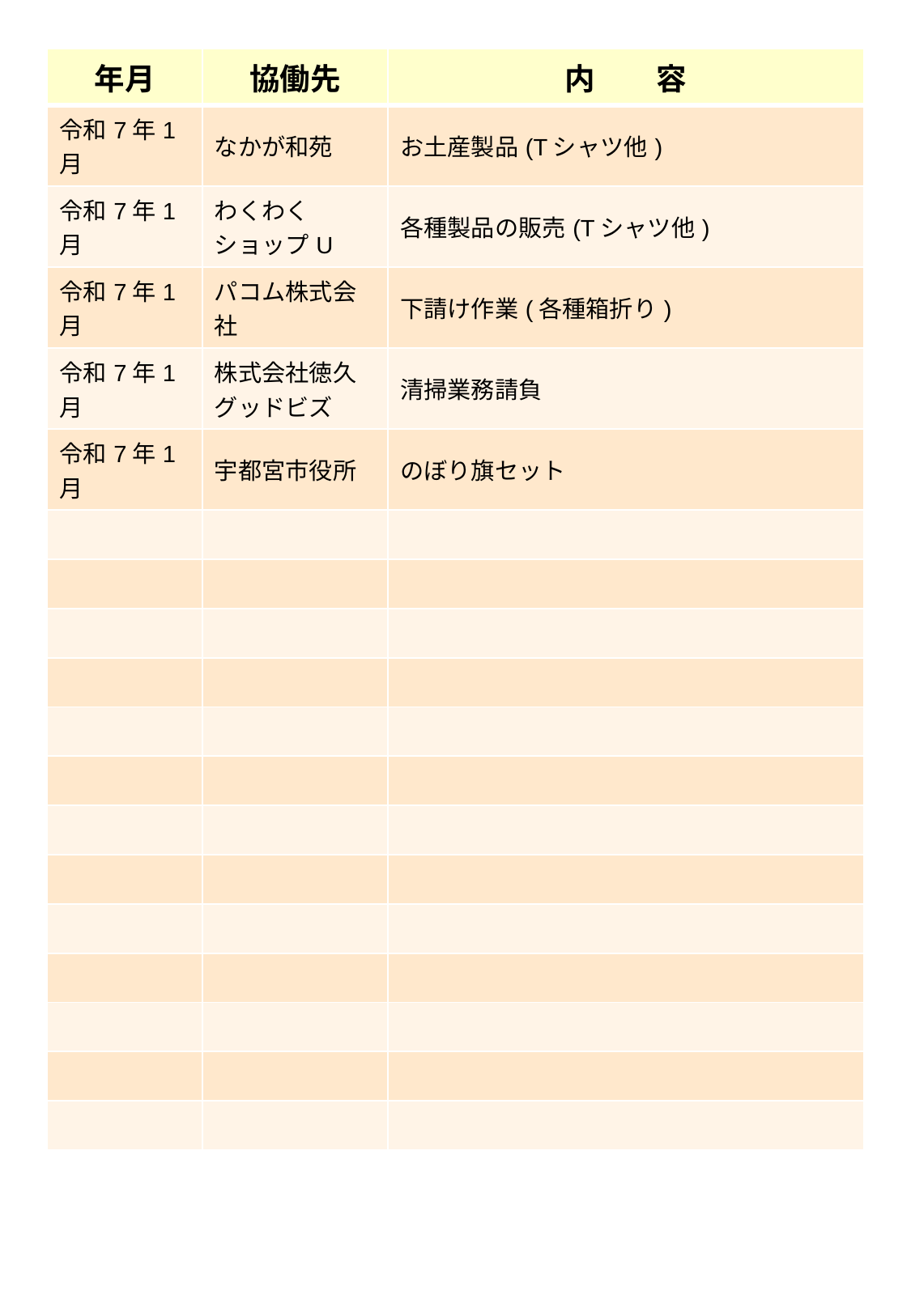

| 年月 | 協働先 | 内　　容 |
| --- | --- | --- |
| 令和7年1月 | なかが和苑 | お土産製品(Tシャツ他) |
| 令和7年1月 | わくわくショップU | 各種製品の販売(Tシャツ他) |
| 令和7年1月 | パコム株式会社 | 下請け作業(各種箱折り) |
| 令和7年1月 | 株式会社徳久グッドビズ | 清掃業務請負 |
| 令和7年1月 | 宇都宮市役所 | のぼり旗セット |
|  |  |  |
|  |  |  |
|  |  |  |
|  |  |  |
|  |  |  |
|  |  |  |
|  |  |  |
|  |  |  |
|  |  |  |
|  |  |  |
|  |  |  |
|  |  |  |
|  |  |  |